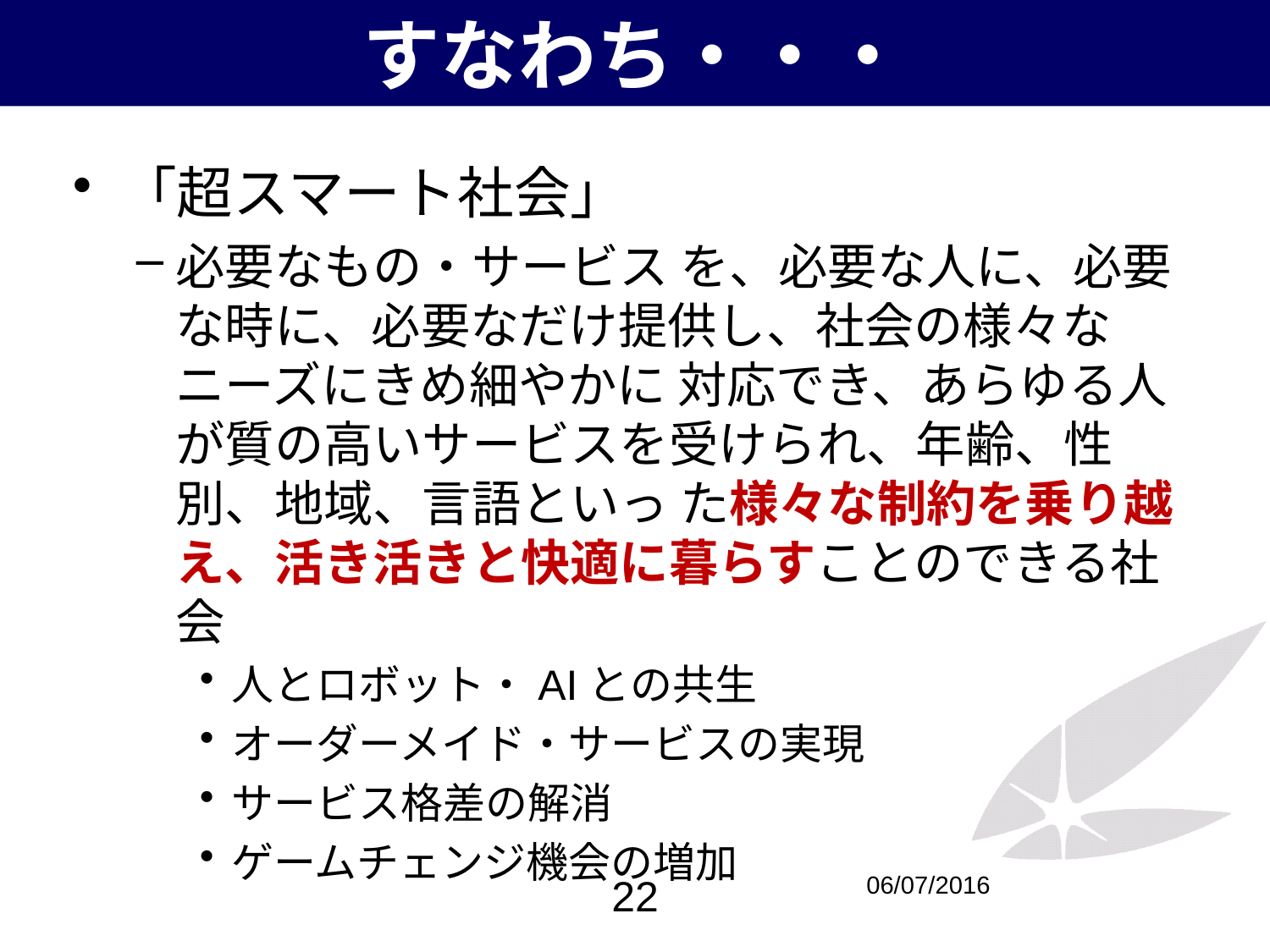

# すなわち・・・
「超スマート社会」
必要なもの・サービス を、必要な人に、必要な時に、必要なだけ提供し、社会の様々なニーズにきめ細やかに 対応でき、あらゆる人が質の高いサービスを受けられ、年齢、性別、地域、言語といっ た様々な制約を乗り越え、活き活きと快適に暮らすことのできる社会
人とロボット・AIとの共生
オーダーメイド・サービスの実現
サービス格差の解消
ゲームチェンジ機会の増加
22
06/07/2016